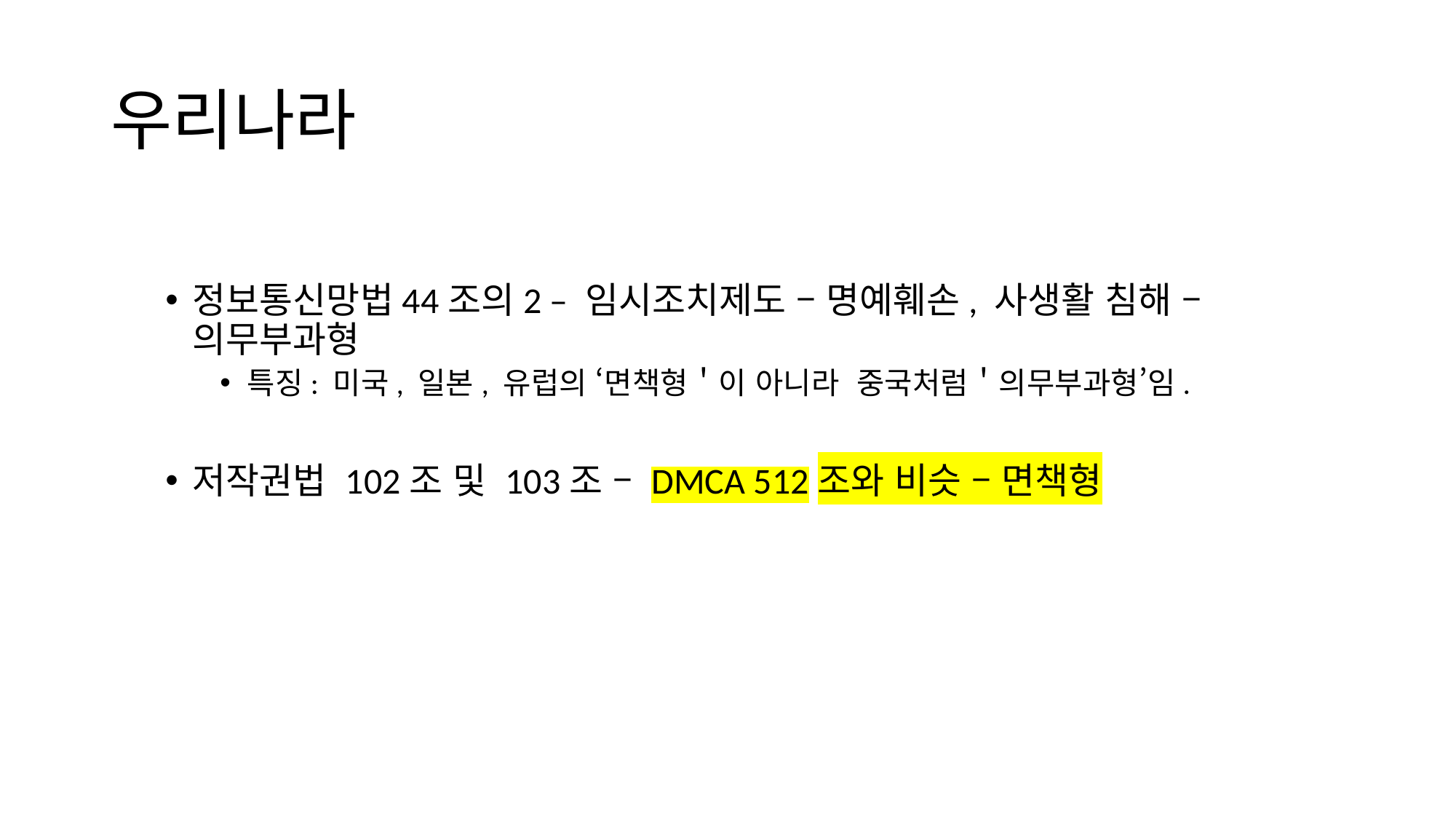

# 우리나라

정보통신망법44조의2 – 임시조치제도 – 명예훼손, 사생활 침해 – 의무부과형
특징: 미국, 일본, 유럽의 ‘면책형＇이 아니라  중국처럼＇의무부과형’임.

저작권법 102조 및 103조 – DMCA 512조와 비슷 – 면책형